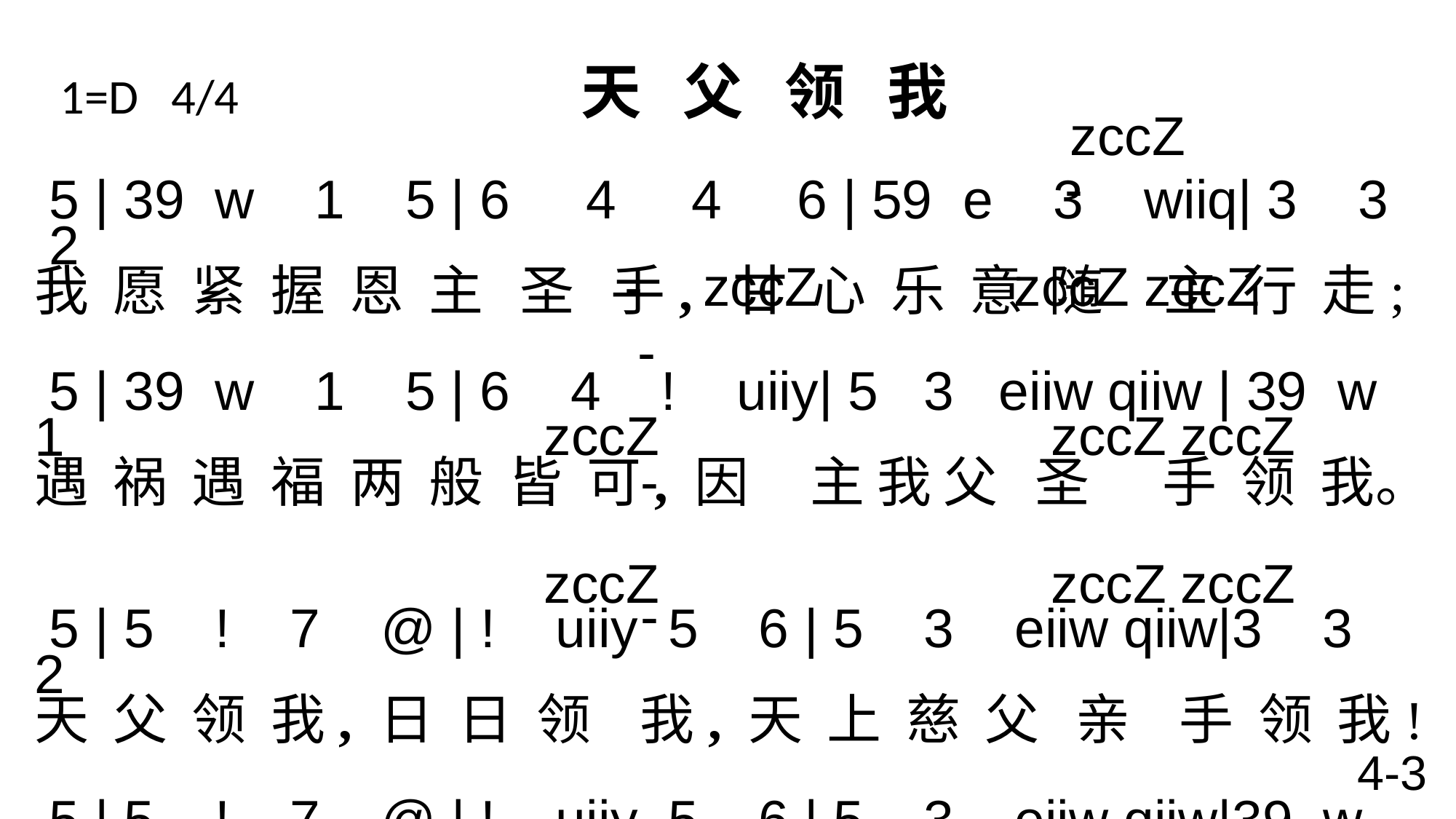

1=D   4/4                             天   父   领   我
 zccZ                  -
 5 | 39  w    1    5 | 6     4     4     6 | 59  e    3    wiiq| 3    3    2
我  愿  紧  握  恩  主   圣   手,  甘  心  乐  意  随     主  行  走;
 5 | 39  w    1    5 | 6    4    !    uiiy| 5   3   eiiw qiiw | 39  w    1
遇  祸  遇  福  两  般  皆  可, 因     主 我 父   圣      手  领  我。
 5 | 5    !    7    @ | !    uiiy  5    6 | 5    3    eiiw qiiw|3    3    2
天  父  领  我, 日  日  领    我, 天  上  慈  父   亲    手  领  我!
 5 | 5    !    7    @ | !    uiiy  5    6 | 5    3    eiiw qiiw|39  w    1  \
惟  愿  跟  随  不  离  右    左, 因  蒙  主  恩   亲    手  领  我。
  -    zccZ             zccZ zccZ                    -
 zccZ                          zccZ zccZ                  -
 zccZ                          zccZ zccZ                  -
4-3